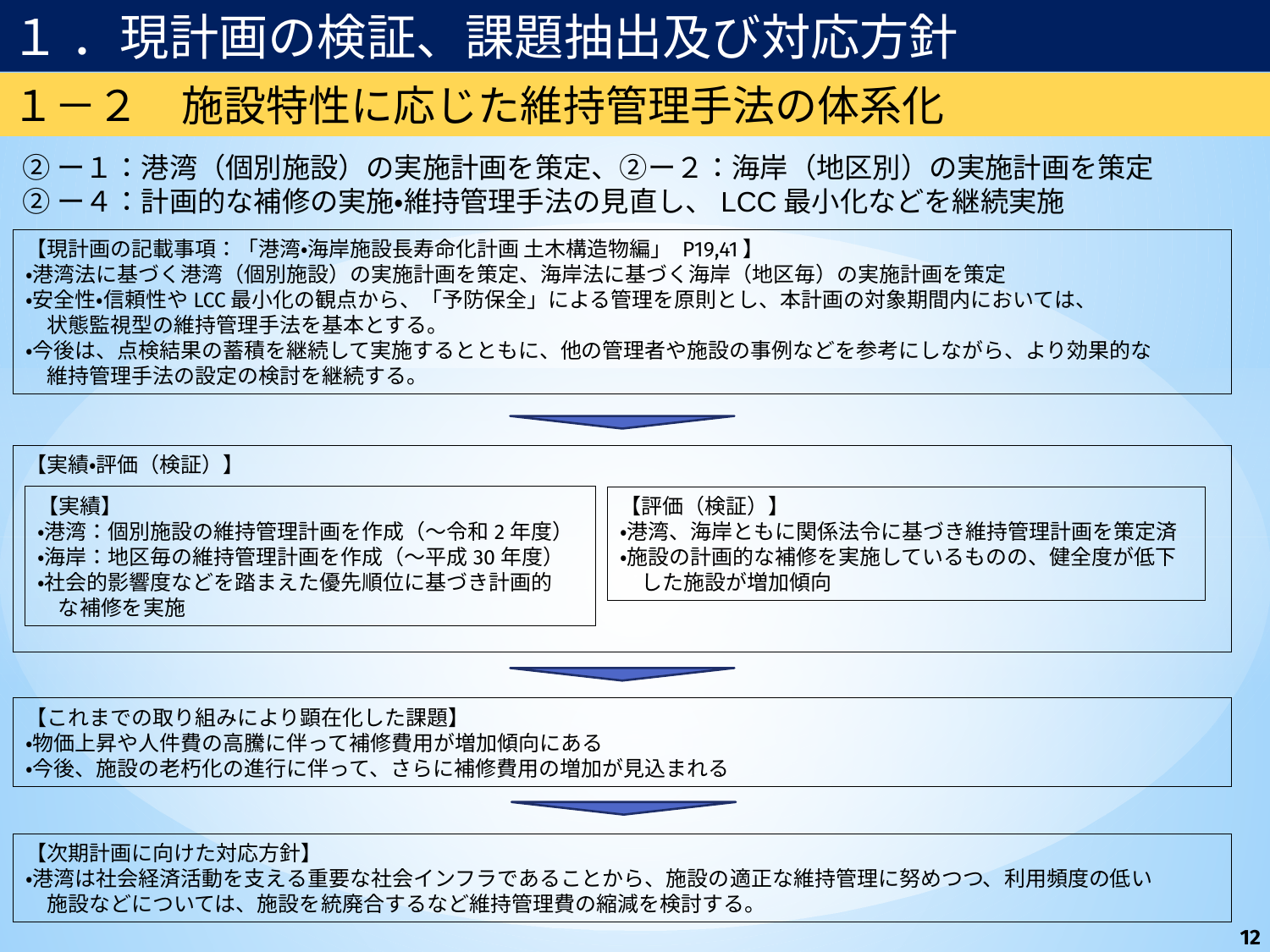

１ ．現計画の検証、課題抽出及び対応方針
１－２　施設特性に応じた維持管理手法の体系化
②ー１：港湾（個別施設）の実施計画を策定、②ー２：海岸（地区別）の実施計画を策定
②ー４：計画的な補修の実施・維持管理手法の見直し、LCC最小化などを継続実施
【現計画の記載事項：「港湾・海岸施設長寿命化計画 土木構造物編」 P19,41】
・港湾法に基づく港湾（個別施設）の実施計画を策定、海岸法に基づく海岸（地区毎）の実施計画を策定
・安全性・信頼性やLCC最小化の観点から、「予防保全」による管理を原則とし、本計画の対象期間内においては、
　状態監視型の維持管理手法を基本とする。
・今後は、点検結果の蓄積を継続して実施するとともに、他の管理者や施設の事例などを参考にしながら、より効果的な
　維持管理手法の設定の検討を継続する。

【実績・評価（検証）】

【実績】
・港湾：個別施設の維持管理計画を作成（～令和2年度）
・海岸：地区毎の維持管理計画を作成（～平成30年度）
・社会的影響度などを踏まえた優先順位に基づき計画的
　な補修を実施
【評価（検証）】
・港湾、海岸ともに関係法令に基づき維持管理計画を策定済
・施設の計画的な補修を実施しているものの、健全度が低下
　した施設が増加傾向

【これまでの取り組みにより顕在化した課題】
・物価上昇や人件費の高騰に伴って補修費用が増加傾向にある
・今後、施設の老朽化の進行に伴って、さらに補修費用の増加が見込まれる

【次期計画に向けた対応方針】
・港湾は社会経済活動を支える重要な社会インフラであることから、施設の適正な維持管理に努めつつ、利用頻度の低い
　施設などについては、施設を統廃合するなど維持管理費の縮減を検討する。
12